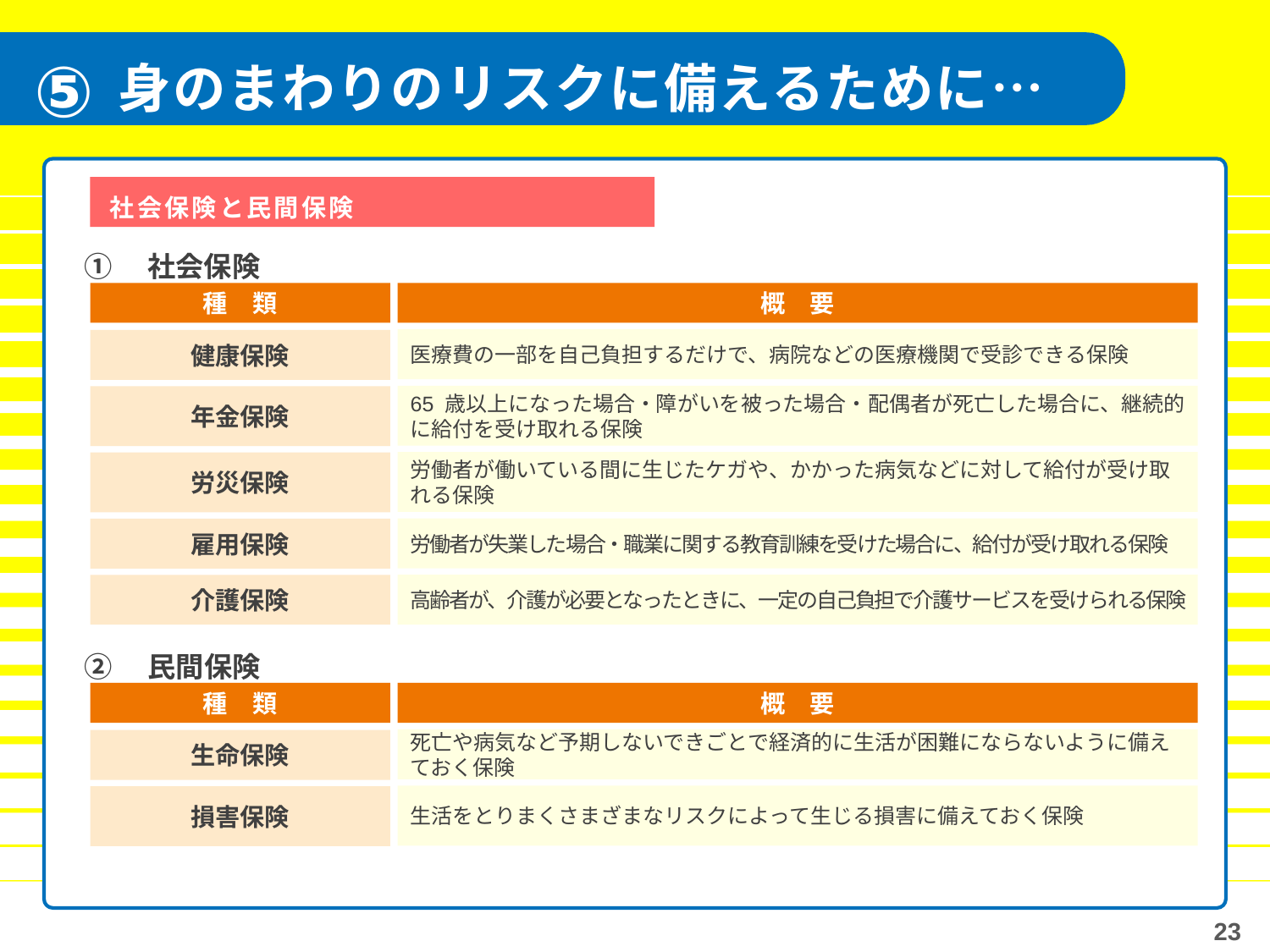

⑤
身のまわりのリスクに備えるために…

社会保険と民間保険
①　社会保険
種　類
概　要
医療費の一部を自己負担するだけで、病院などの医療機関で受診できる保険
健康保険
65 歳以上になった場合・障がいを被った場合・配偶者が死亡した場合に、継続的に給付を受け取れる保険
年金保険
労働者が働いている間に生じたケガや、かかった病気などに対して給付が受け取れる保険
労災保険
労働者が失業した場合・職業に関する教育訓練を受けた場合に、給付が受け取れる保険
雇用保険
高齢者が、介護が必要となったときに、一定の自己負担で介護サービスを受けられる保険
介護保険
②　民間保険
種　類
概　要
死亡や病気など予期しないできごとで経済的に生活が困難にならないように備えておく保険
生命保険
生活をとりまくさまざまなリスクによって生じる損害に備えておく保険
損害保険
５分に回